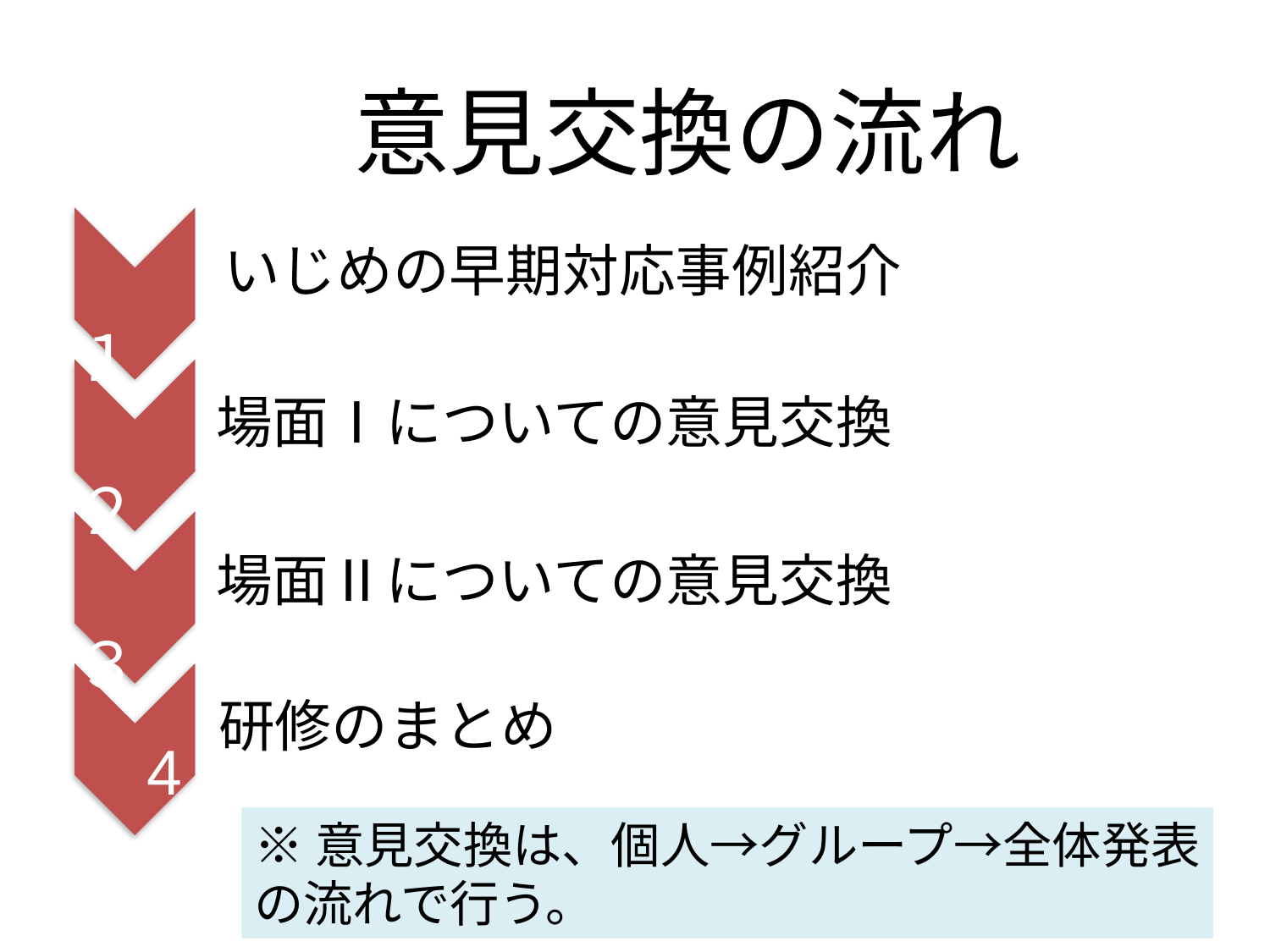

# 意見交換の流れ

 いじめの早期対応事例紹介
場面Ⅰについての意見交換
場面Ⅱについての意見交換
研修のまとめ
※意見交換は、個人→グループ→全体発表の流れで行う。
　　１
　　２
　　３
　　4